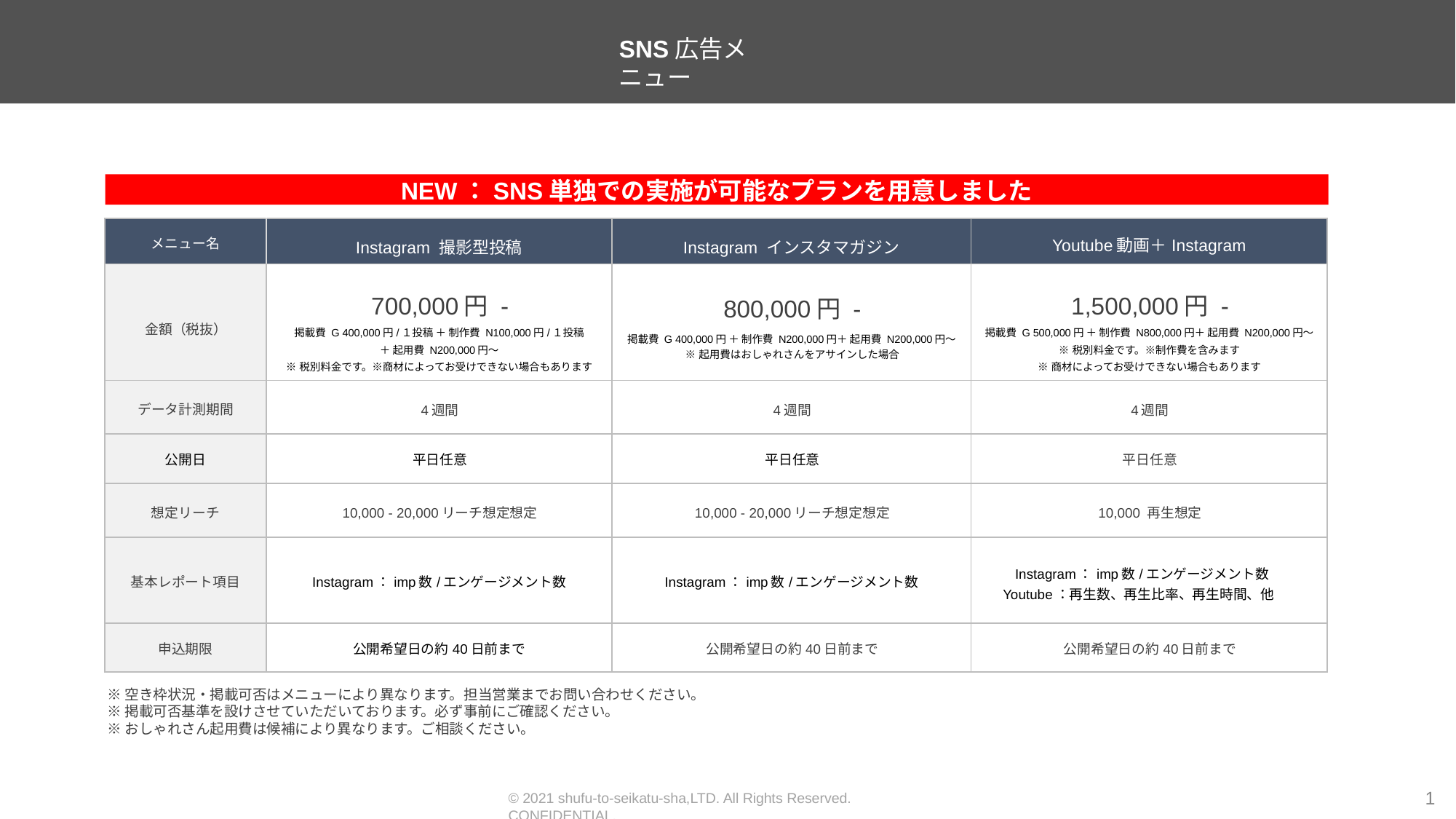

# SNS広告メニュー
NEW：SNS単独での実施が可能なプランを用意しました
| メニュー名 | Instagram 撮影型投稿 | Instagram インスタマガジン | Youtube動画＋Instagram |
| --- | --- | --- | --- |
| 金額（税抜） | 700,000円 - 掲載費 G 400,000円/１投稿 ＋ 制作費 N100,000円/１投稿 ＋ 起用費 N200,000円～ ※税別料金です。※商材によってお受けできない場合もあります | 800,000円 - 掲載費 G 400,000円 ＋ 制作費 N200,000円＋ 起用費 N200,000円～ ※起用費はおしゃれさんをアサインした場合 | 1,500,000円 - 掲載費 G 500,000円 ＋ 制作費 N800,000円＋ 起用費 N200,000円～ ※税別料金です。※制作費を含みます ※商材によってお受けできない場合もあります |
| データ計測期間 | 4週間 | 4週間 | 4週間 |
| 公開日 | 平日任意 | 平日任意 | 平日任意 |
| 想定リーチ | 10,000 - 20,000リーチ想定想定 | 10,000 - 20,000リーチ想定想定 | 10,000 再生想定 |
| 基本レポート項目 | Instagram：imp数/エンゲージメント数 | Instagram：imp数/エンゲージメント数 | Instagram：imp数/エンゲージメント数 Youtube：再生数、再生比率、再生時間、他 |
| 申込期限 | 公開希望日の約40日前まで | 公開希望日の約40日前まで | 公開希望日の約40日前まで |
※空き枠状況・掲載可否はメニューにより異なります。担当営業までお問い合わせください。
※掲載可否基準を設けさせていただいております。必ず事前にご確認ください。
※おしゃれさん起用費は候補により異なります。ご相談ください。
1
© 2021 shufu-to-seikatu-sha,LTD. All Rights Reserved. CONFIDENTIAL.